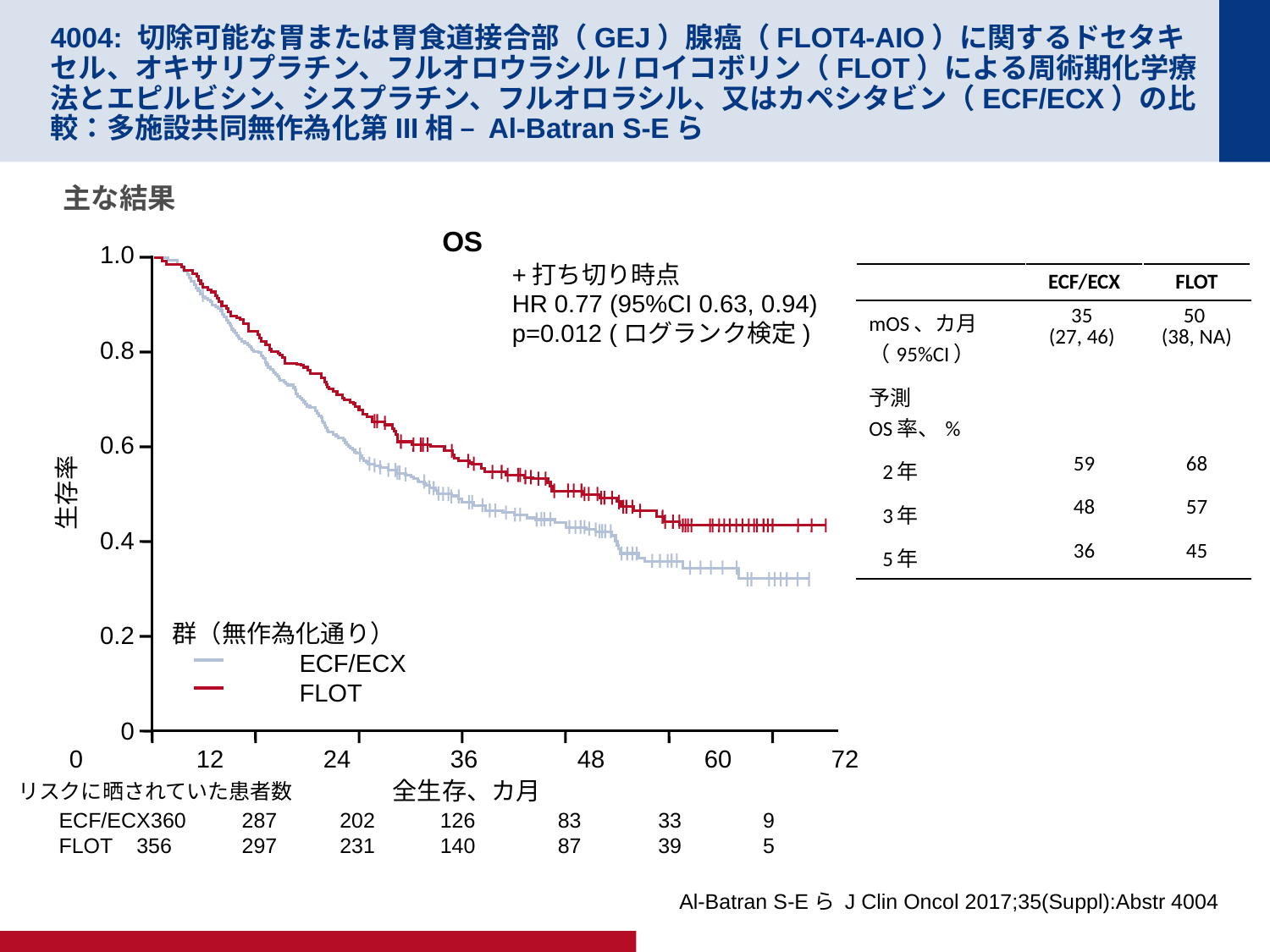

# 4004: 切除可能な胃または胃食道接合部（GEJ）腺癌（FLOT4-AIO）に関するドセタキセル、オキサリプラチン、フルオロウラシル/ロイコボリン（FLOT）による周術期化学療法とエピルビシン、シスプラチン、フルオロラシル、又はカペシタビン（ECF/ECX）の比較：多施設共同無作為化第III相 – Al-Batran S-Eら
主な結果
OS
1.0
0.8
0.6
0.4
0.2
0
+打ち切り時点
HR 0.77 (95%CI 0.63, 0.94)
p=0.012 (ログランク検定)

生存率
群（無作為化通り）
	ECF/ECX
	FLOT
0	12	24	36	48	60	72
全生存、カ月
|  | ECF/ECX | FLOT |
| --- | --- | --- |
| mOS、カ月（95%CI） | 35 (27, 46) | 50 (38, NA) |
| 予測 OS率、% |  |  |
| 2年 | 59 | 68 |
| 3年 | 48 | 57 |
| 5年 | 36 | 45 |
リスクに晒されていた患者数
ECF/ECX	360	287	202	126	83	33	9
FLOT	356	297	231	140	87	39	5
Al-Batran S-Eら J Clin Oncol 2017;35(Suppl):Abstr 4004